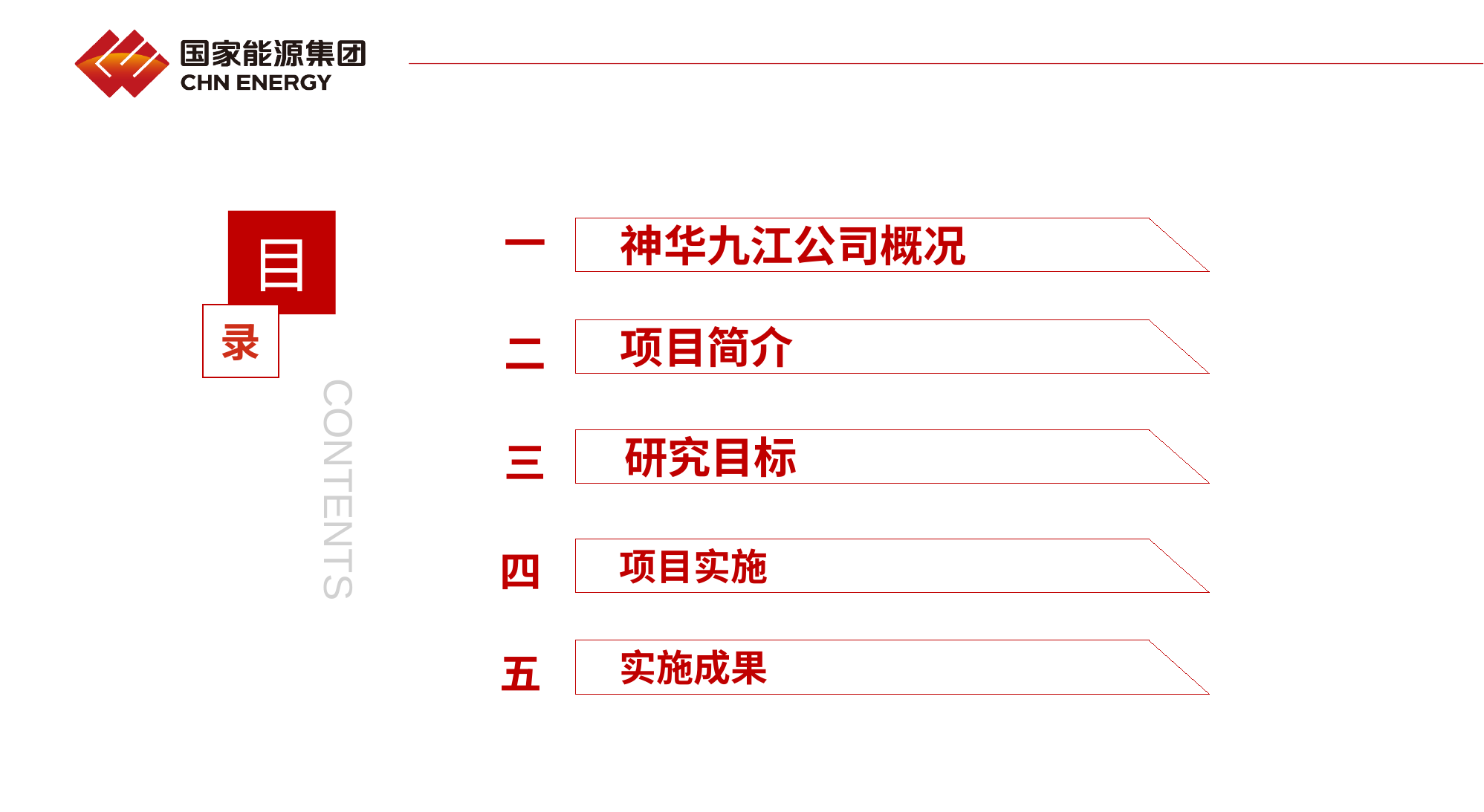

神华九江公司概况
 一
项目简介
 二
研究目标
 三
项目实施
四
实施成果
五